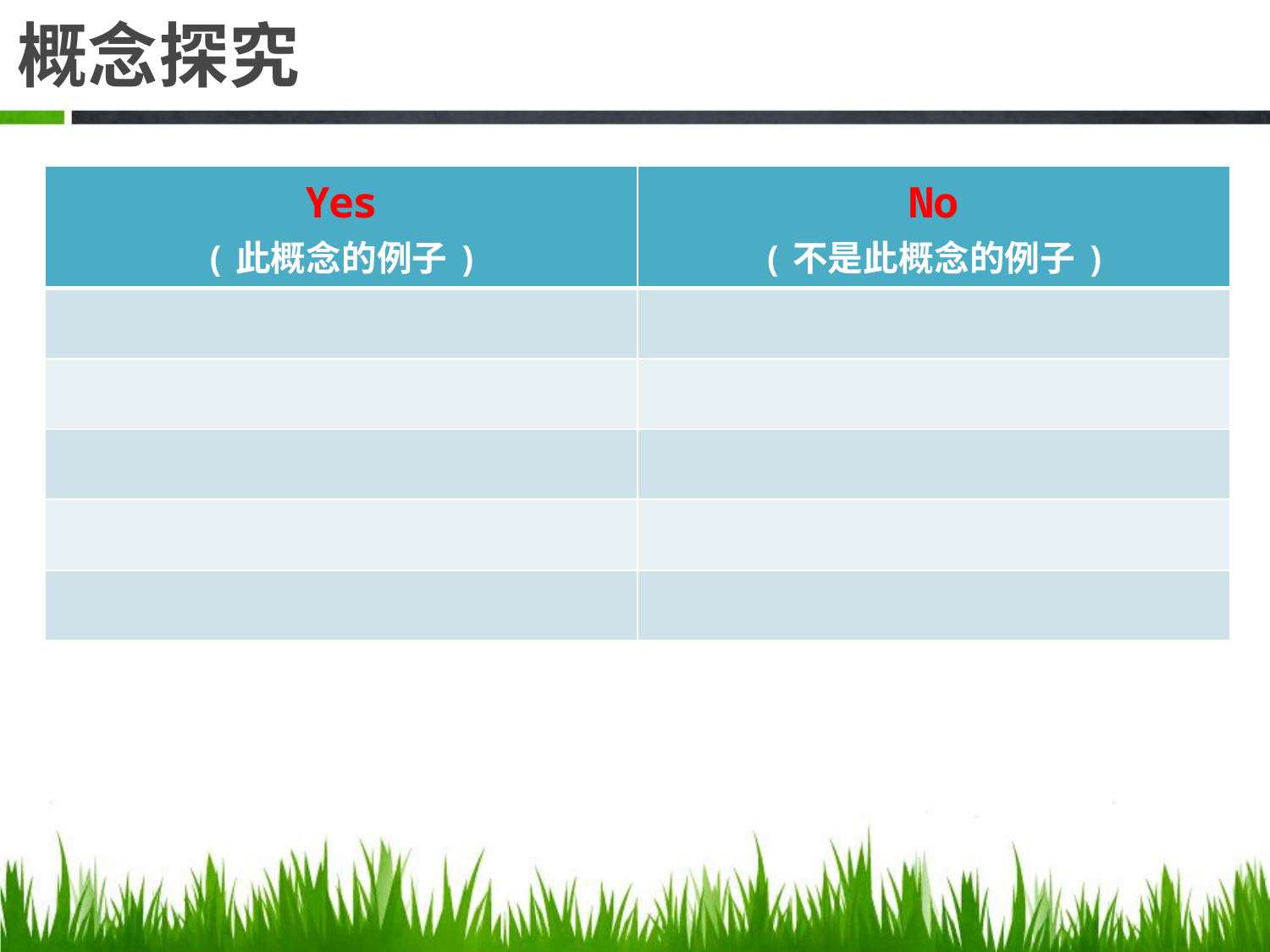

# 概念探究
| Yes (此概念的例子) | No (不是此概念的例子) |
| --- | --- |
|  |  |
|  |  |
|  |  |
|  |  |
|  |  |